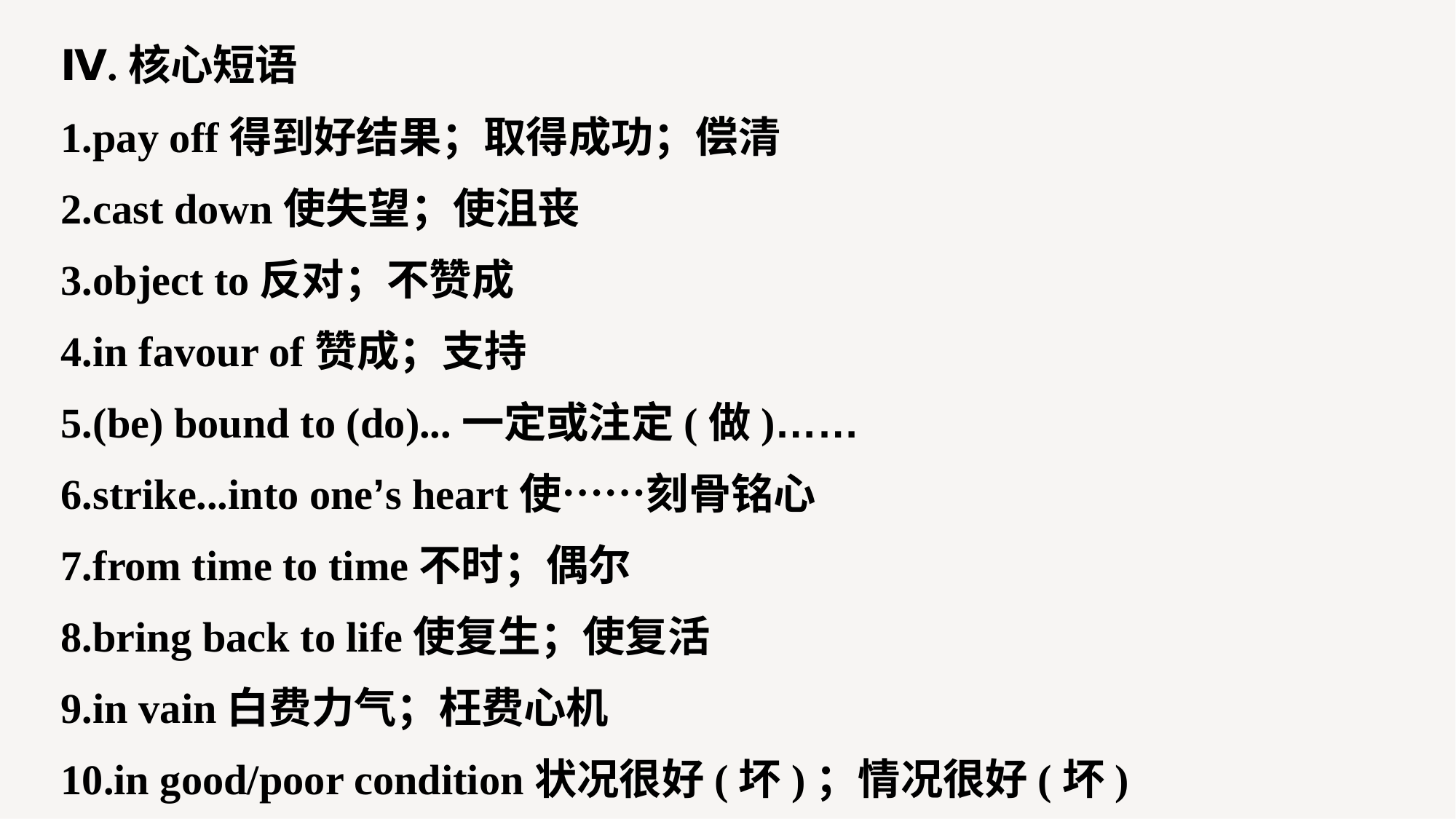

Ⅳ.核心短语
1.pay off得到好结果；取得成功；偿清
2.cast down使失望；使沮丧
3.object to反对；不赞成
4.in favour of赞成；支持
5.(be) bound to (do)...一定或注定(做)……
6.strike...into one’s heart使……刻骨铭心
7.from time to time不时；偶尔
8.bring back to life使复生；使复活
9.in vain白费力气；枉费心机
10.in good/poor condition状况很好(坏)；情况很好(坏)